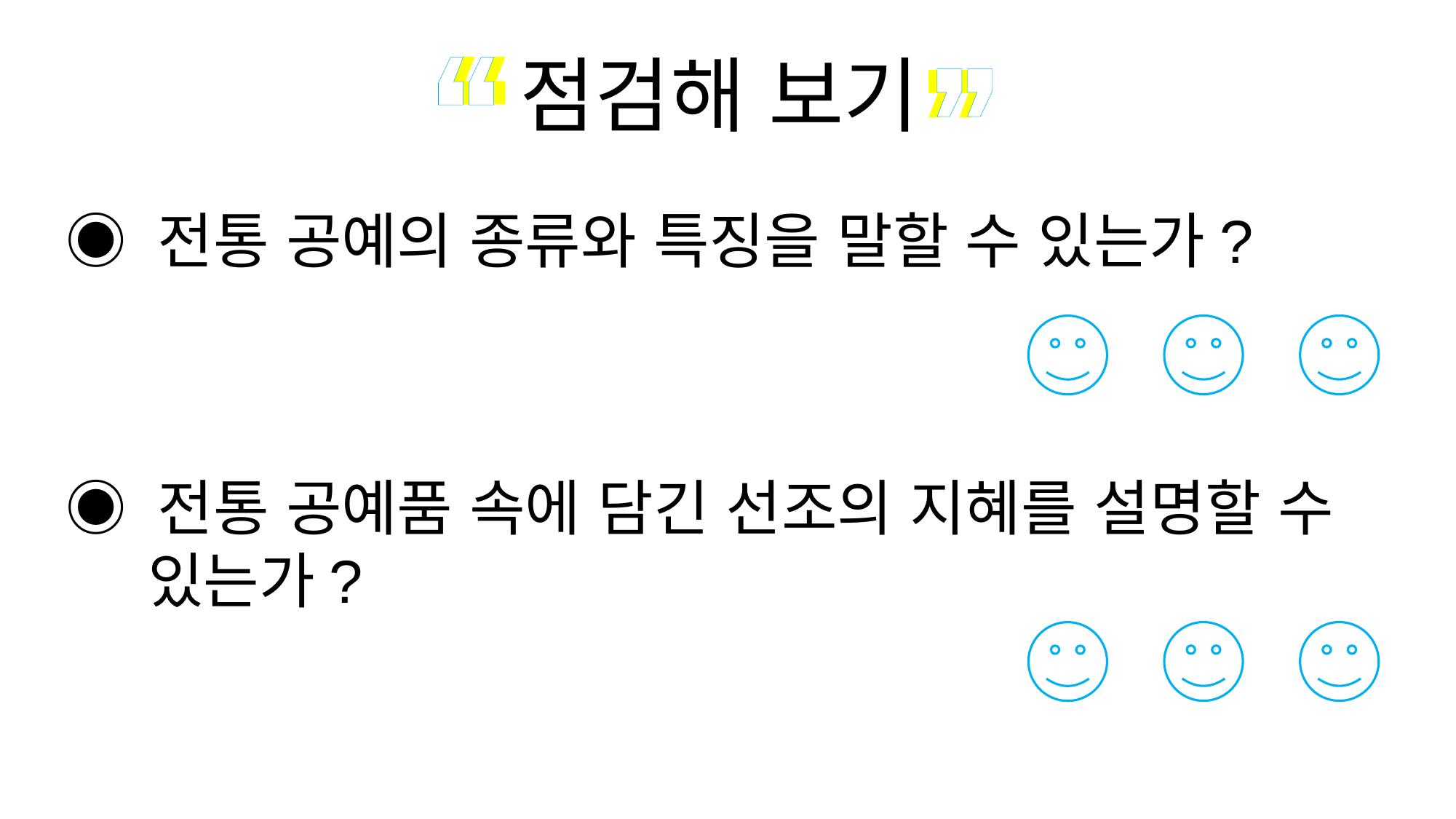

“
“
”
”
점검해 보기
◉ 전통 공예의 종류와 특징을 말할 수 있는가?

◉ 전통 공예품 속에 담긴 선조의 지혜를 설명할 수
    있는가?